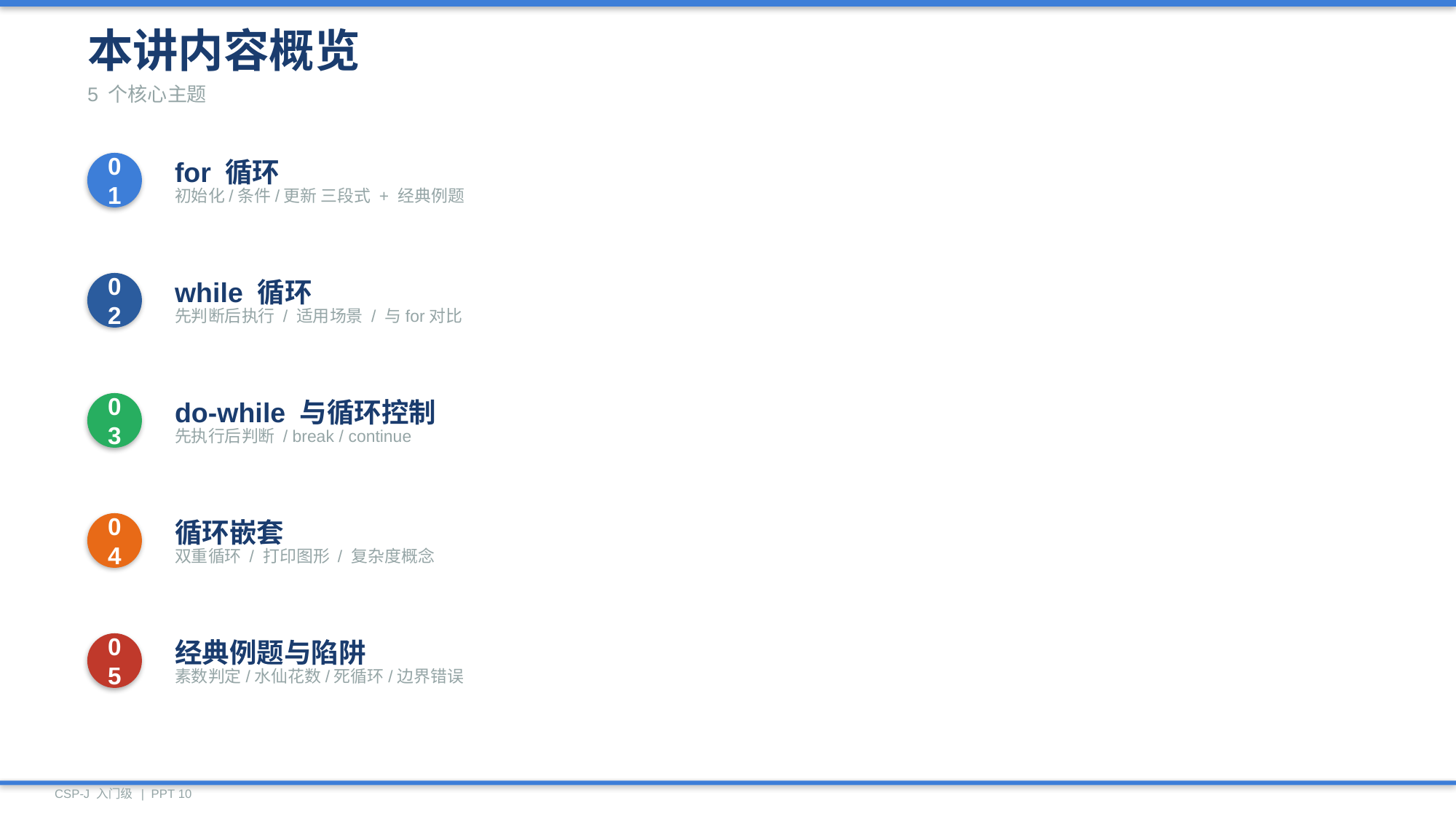

本讲内容概览
5 个核心主题
01
for 循环
初始化/条件/更新 三段式 + 经典例题
02
while 循环
先判断后执行 / 适用场景 / 与for对比
03
do-while 与循环控制
先执行后判断 / break / continue
04
循环嵌套
双重循环 / 打印图形 / 复杂度概念
05
经典例题与陷阱
素数判定/水仙花数/死循环/边界错误

CSP-J 入门级  |  PPT 10